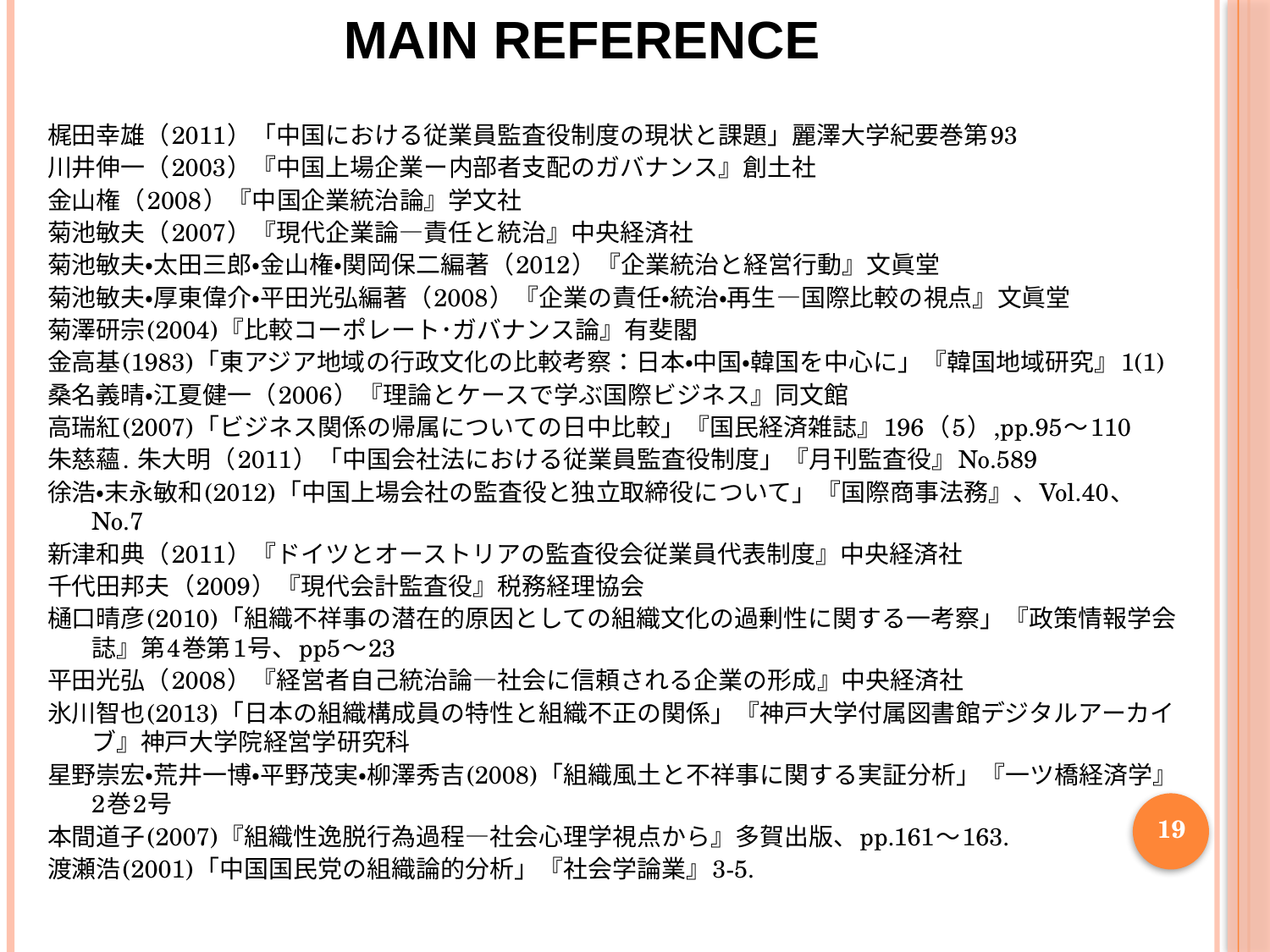

# main reference

梶田幸雄（2011）「中国における従業員監査役制度の現状と課題」麗澤大学紀要巻第93
川井伸一（2003）『中国上場企業ー内部者支配のガバナンス』創土社
金山権（2008）『中国企業統治論』学文社
菊池敏夫（2007）『現代企業論―責任と統治』中央経済社
菊池敏夫・太田三郎・金山権・関岡保二編著（2012）『企業統治と経営行動』文眞堂
菊池敏夫・厚東偉介・平田光弘編著（2008）『企業の責任・統治・再生―国際比較の視点』文眞堂
菊澤研宗(2004)『比較コーポレート･ガバナンス論』有斐閣
金高基(1983)「東アジア地域の行政文化の比較考察：日本・中国・韓国を中心に」『韓国地域研究』1(1)
桑名義晴・江夏健一（2006）『理論とケースで学ぶ国際ビジネス』同文館
高瑞紅(2007)「ビジネス関係の帰属についての日中比較」『国民経済雑誌』196（5）,pp.95～110
朱慈蘊. 朱大明（2011）「中国会社法における従業員監査役制度」『月刊監査役』No.589
徐浩・末永敏和(2012)「中国上場会社の監査役と独立取締役について」『国際商事法務』、Vol.40、 No.7
新津和典（2011）『ドイツとオーストリアの監査役会従業員代表制度』中央経済社
千代田邦夫（2009）『現代会計監査役』税務経理協会
樋口晴彦(2010)「組織不祥事の潜在的原因としての組織文化の過剰性に関する一考察」『政策情報学会誌』第4巻第1号、pp5～23
平田光弘（2008）『経営者自己統治論―社会に信頼される企業の形成』中央経済社
氷川智也(2013)「日本の組織構成員の特性と組織不正の関係」『神戸大学付属図書館デジタルアーカイブ』神戸大学院経営学研究科
星野崇宏・荒井一博・平野茂実・柳澤秀吉(2008)「組織風土と不祥事に関する実証分析」『一ツ橋経済学』2巻2号
本間道子(2007)『組織性逸脱行為過程―社会心理学視点から』多賀出版、pp.161～163.
渡瀬浩(2001)「中国国民党の組織論的分析」『社会学論業』3-5.

19